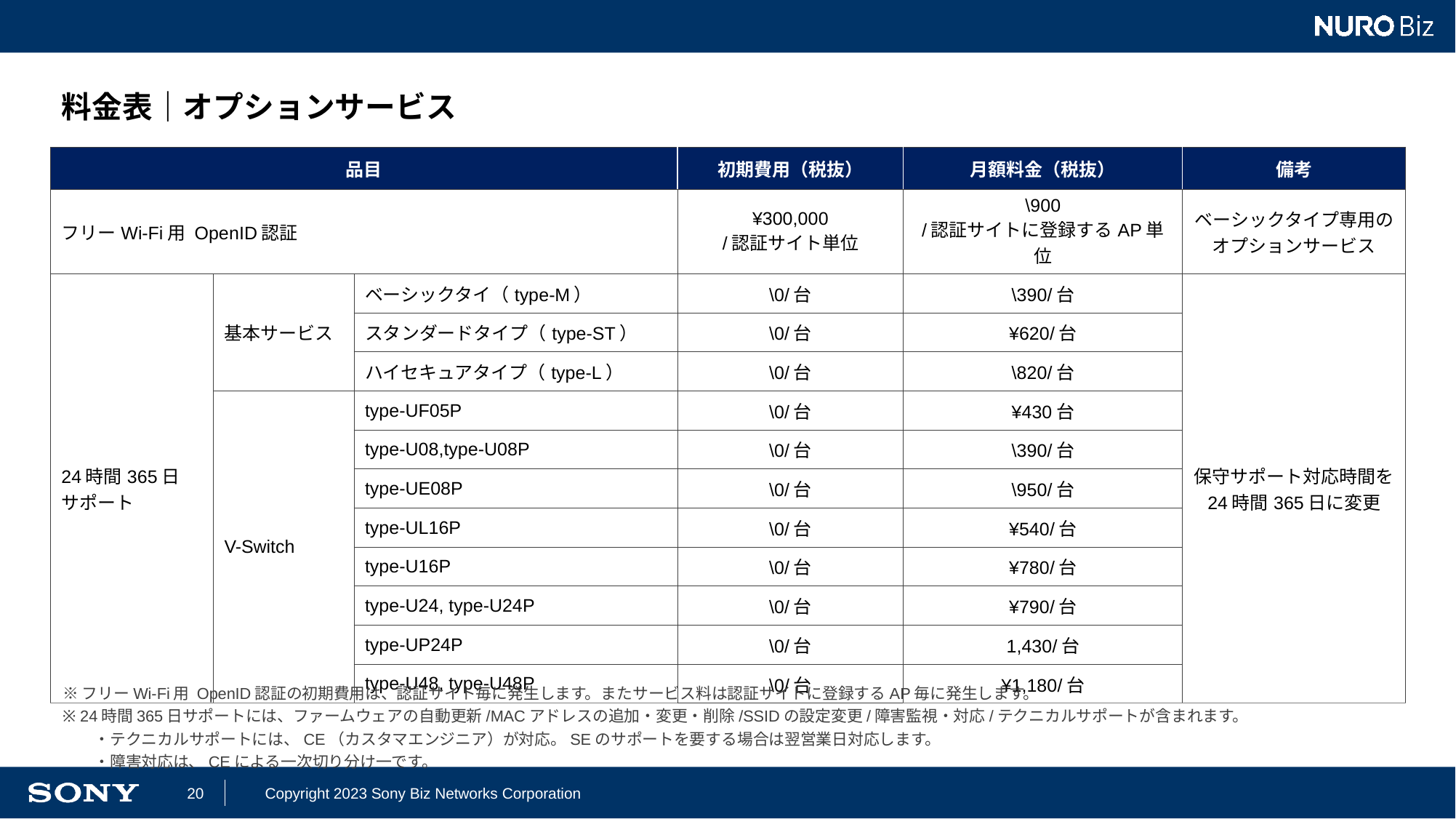

料金表｜オプションサービス
| 品目 |  |  | 初期費用（税抜） | 月額料金（税抜） | 備考 |
| --- | --- | --- | --- | --- | --- |
| フリーWi-Fi用 OpenID認証 |  |  | ¥300,000 /認証サイト単位 | \900 /認証サイトに登録するAP単位 | ベーシックタイプ専用の オプションサービス |
| 24時間365日 サポート | 基本サービス | ベーシックタイ（type-M） | \0/台 | \390/台 | 保守サポート対応時間を 24時間365日に変更 |
|  |  | スタンダードタイプ（type-ST） | \0/台 | ¥620/台 |  |
|  |  | ハイセキュアタイプ（type-L） | \0/台 | \820/台 |  |
|  | V-Switch | type-UF05P | \0/台 | ¥430台 |  |
|  |  | type-U08,type-U08P | \0/台 | \390/台 |  |
|  |  | type-UE08P | \0/台 | \950/台 |  |
|  |  | type-UL16P | \0/台 | ¥540/台 |  |
|  |  | type-U16P | \0/台 | ¥780/台 |  |
|  |  | type-U24, type-U24P | \0/台 | ¥790/台 |  |
|  |  | type-UP24P | \0/台 | 1,430/台 |  |
|  |  | type-U48, type-U48P | \0/台 | ¥1,180/台 |  |
※フリーWi-Fi用 OpenID認証の初期費用は、認証サイト毎に発生します。またサービス料は認証サイトに登録するAP毎に発生します。
※ 24時間365日サポートには、ファームウェアの自動更新/MACアドレスの追加・変更・削除/SSIDの設定変更/障害監視・対応/テクニカルサポートが含まれます。
　　・テクニカルサポートには、CE（カスタマエンジニア）が対応。SEのサポートを要する場合は翌営業日対応します。
　　・障害対応は、CEによる一次切り分け一です。